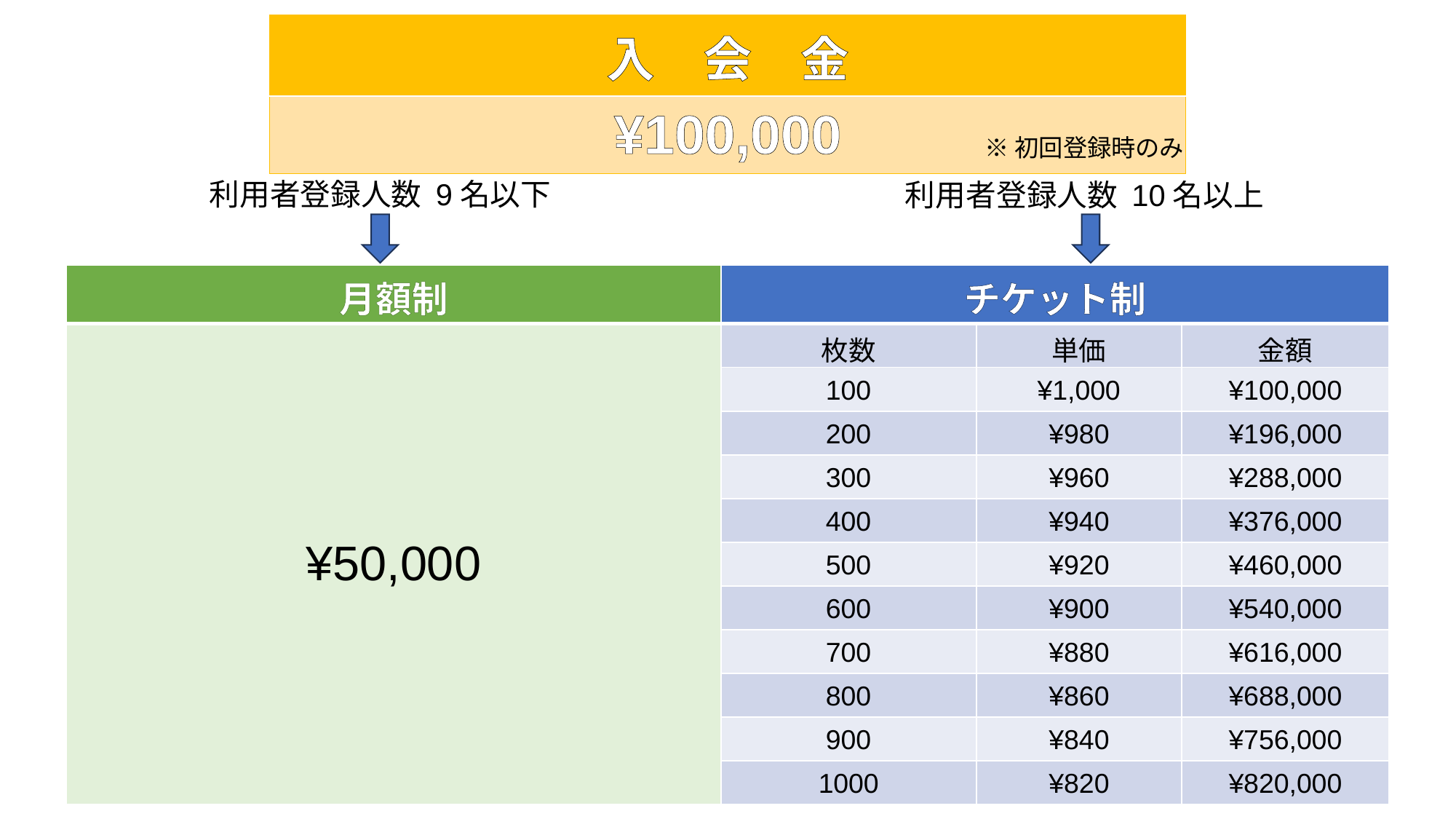

| 入　会　金 |
| --- |
| ¥100,000 |
※初回登録時のみ
利用者登録人数 9名以下
利用者登録人数 10名以上

| 月額制 | チケット制 |  |  |
| --- | --- | --- | --- |
| ¥50,000 | 枚数 | 単価 | 金額 |
|  | 100 | ¥1,000 | ¥100,000 |
|  | 200 | ¥980 | ¥196,000 |
|  | 300 | ¥960 | ¥288,000 |
|  | 400 | ¥940 | ¥376,000 |
|  | 500 | ¥920 | ¥460,000 |
|  | 600 | ¥900 | ¥540,000 |
|  | 700 | ¥880 | ¥616,000 |
|  | 800 | ¥860 | ¥688,000 |
|  | 900 | ¥840 | ¥756,000 |
|  | 1000 | ¥820 | ¥820,000 |